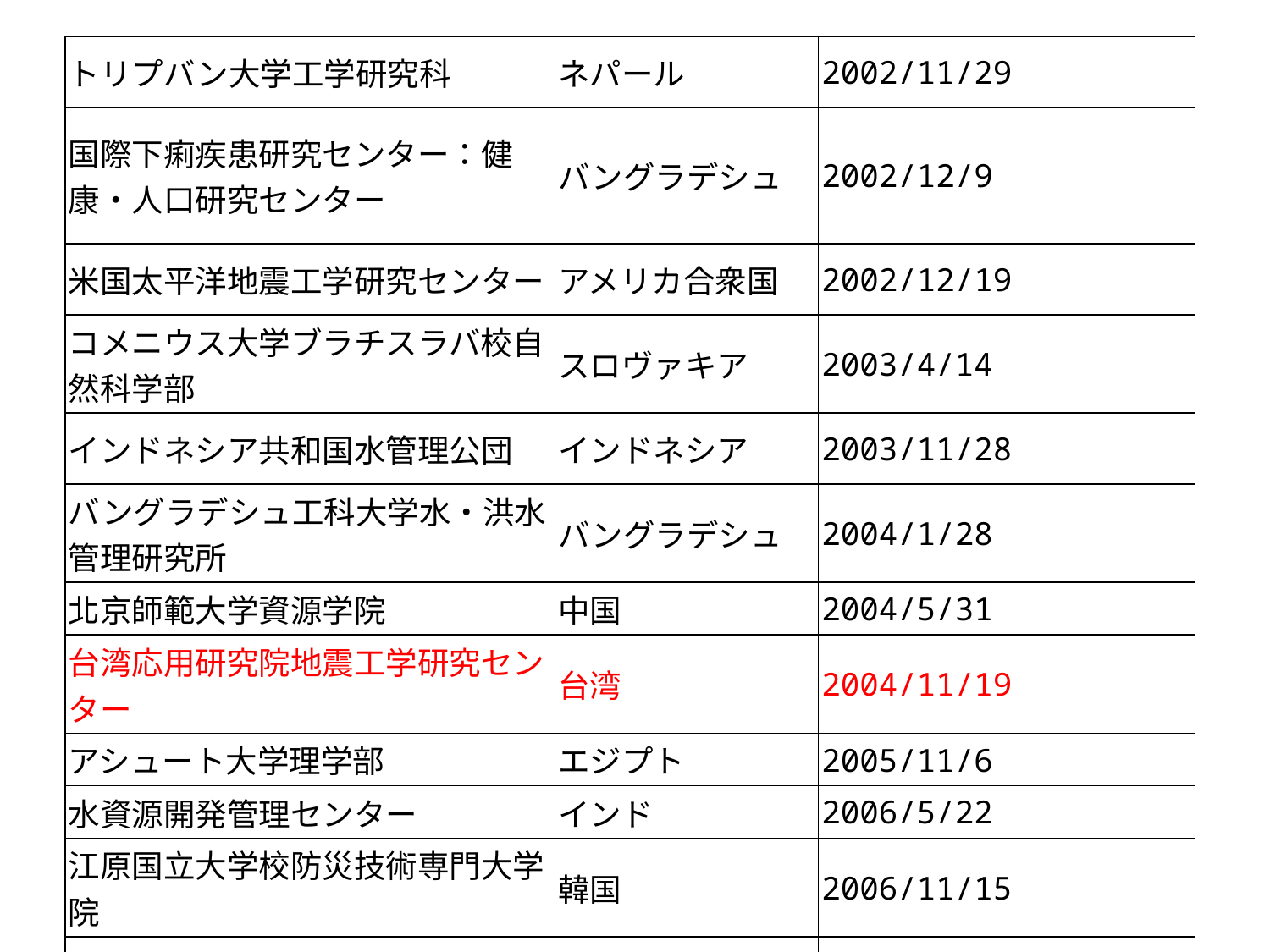

| トリプバン大学工学研究科 | ネパール | 2002/11/29 |
| --- | --- | --- |
| 国際下痢疾患研究センター：健康・人口研究センター | バングラデシュ | 2002/12/9 |
| 米国太平洋地震工学研究センター | アメリカ合衆国 | 2002/12/19 |
| コメニウス大学ブラチスラバ校自然科学部 | スロヴァキア | 2003/4/14 |
| インドネシア共和国水管理公団 | インドネシア | 2003/11/28 |
| バングラデシュ工科大学水・洪水管理研究所 | バングラデシュ | 2004/1/28 |
| 北京師範大学資源学院 | 中国 | 2004/5/31 |
| 台湾応用研究院地震工学研究センター | 台湾 | 2004/11/19 |
| アシュート大学理学部 | エジプト | 2005/11/6 |
| 水資源開発管理センター | インド | 2006/5/22 |
| 江原国立大学校防災技術専門大学院 | 韓国 | 2006/11/15 |
| 南カリフォルニア地震センター | アメリカ合衆国 | 2007/1/29 |